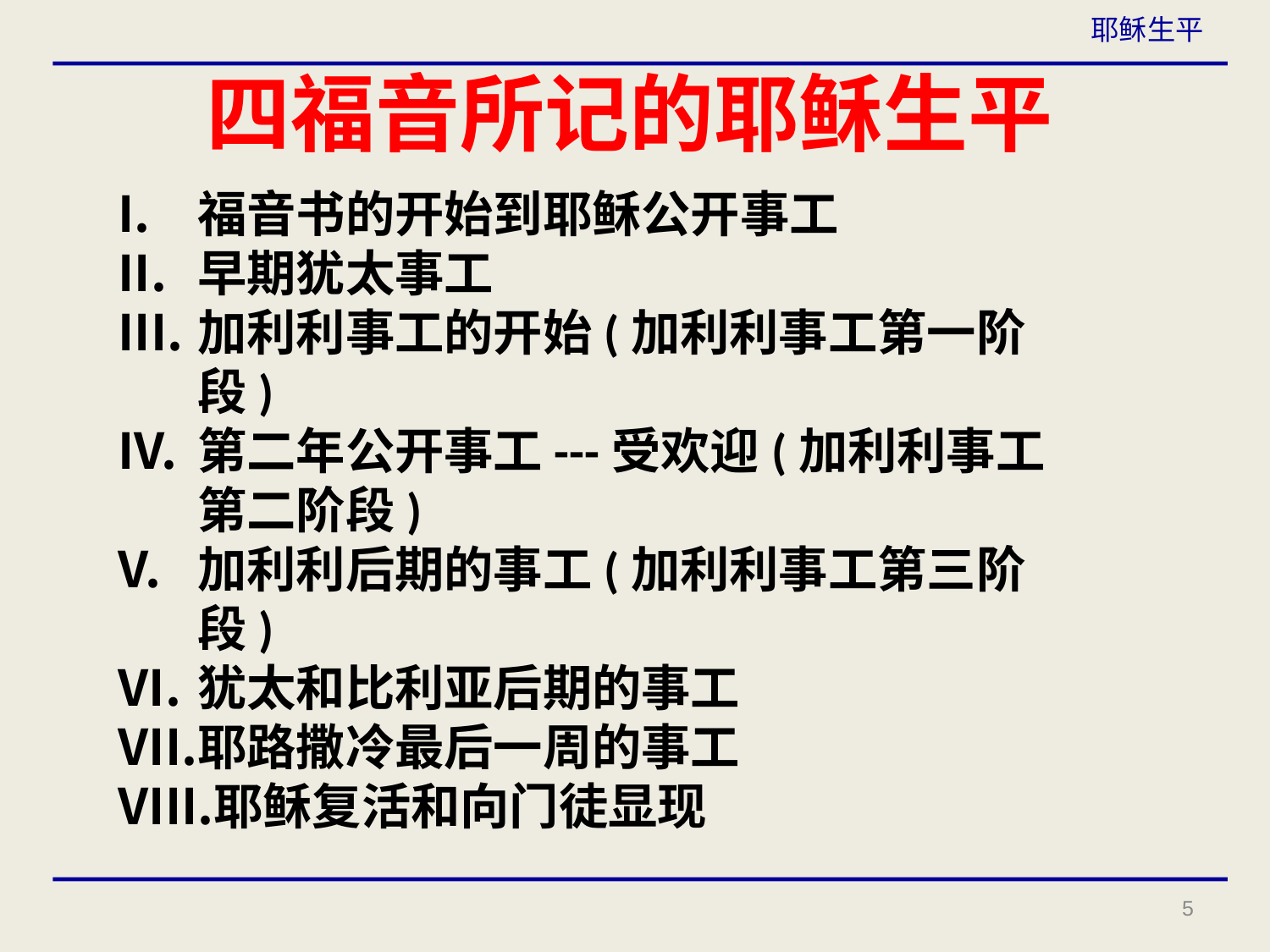

耶稣生平

# 四福音所记的耶稣生平
福音书的开始到耶稣公开事工
早期犹太事工
加利利事工的开始(加利利事工第一阶段)
第二年公开事工---受欢迎(加利利事工第二阶段)
加利利后期的事工(加利利事工第三阶段)
犹太和比利亚后期的事工
耶路撒冷最后一周的事工
耶稣复活和向门徒显现

5